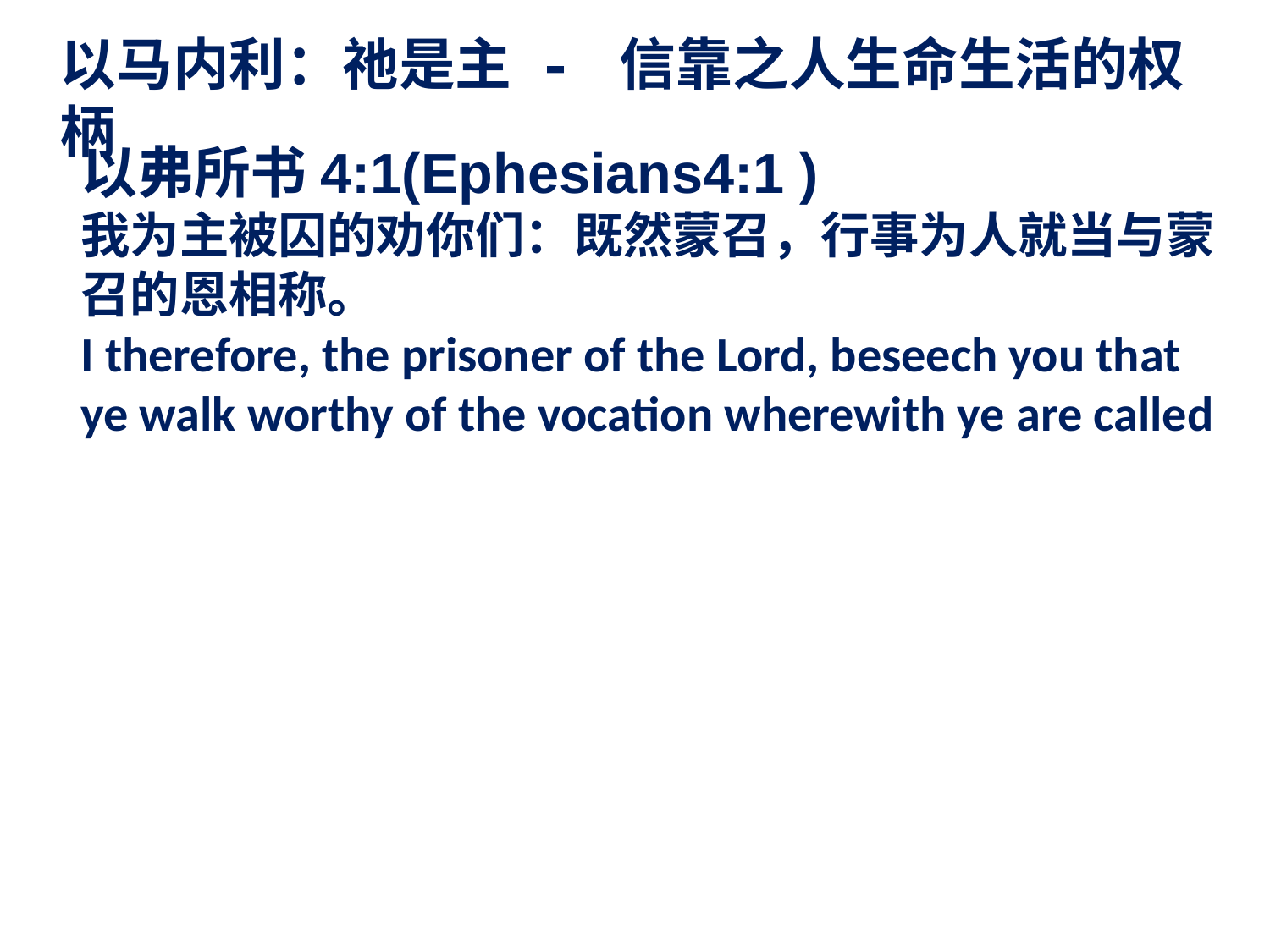

以马内利：祂是主 - 信靠之人生命生活的权柄
以弗所书4:1(Ephesians4:1 )
我为主被囚的劝你们：既然蒙召，行事为人就当与蒙召的恩相称。
I therefore, the prisoner of the Lord, beseech you that ye walk worthy of the vocation wherewith ye are called